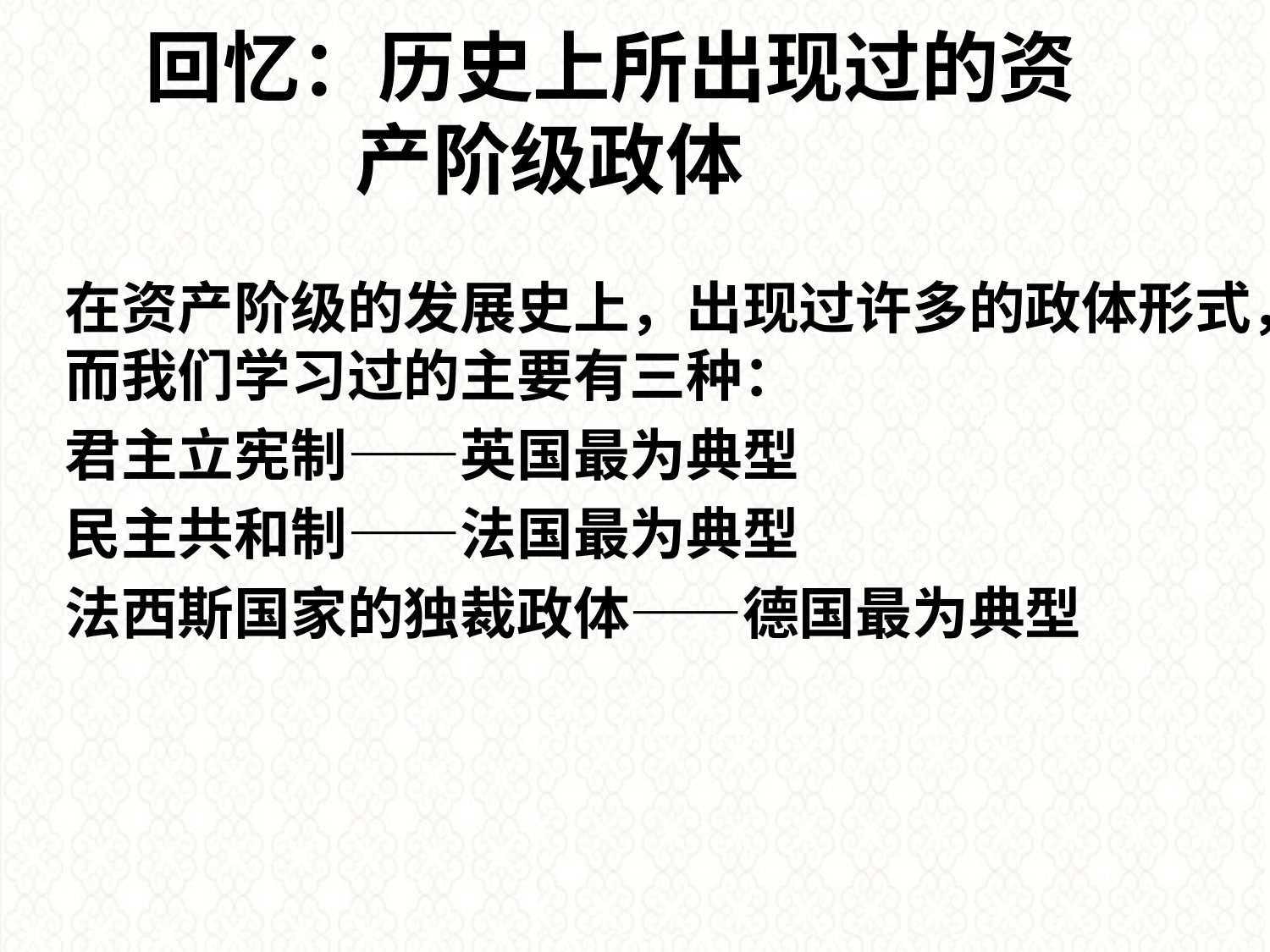

# 回忆：历史上所出现过的资产阶级政体
在资产阶级的发展史上，出现过许多的政体形式，而我们学习过的主要有三种：
君主立宪制——英国最为典型
民主共和制——法国最为典型
法西斯国家的独裁政体——德国最为典型